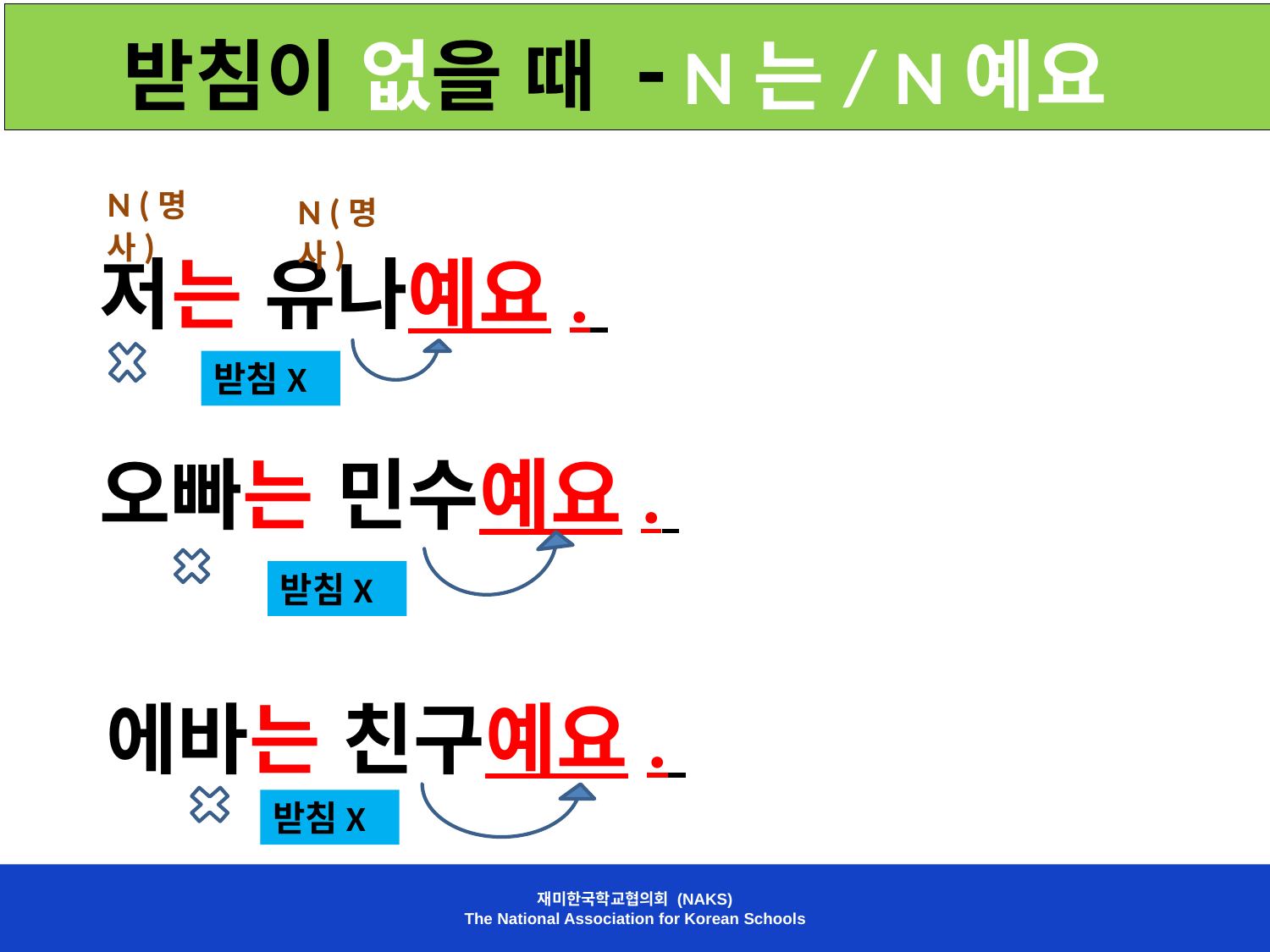

받침이 없을 때 - N는/ N예요
N (명사)
N (명사)
 저는 유나예요.

받침X
 오빠는 민수예요.

받침X
 에바는 친구예요.

받침X
재미한국학교협의회 (NAKS)
The National Association for Korean Schools